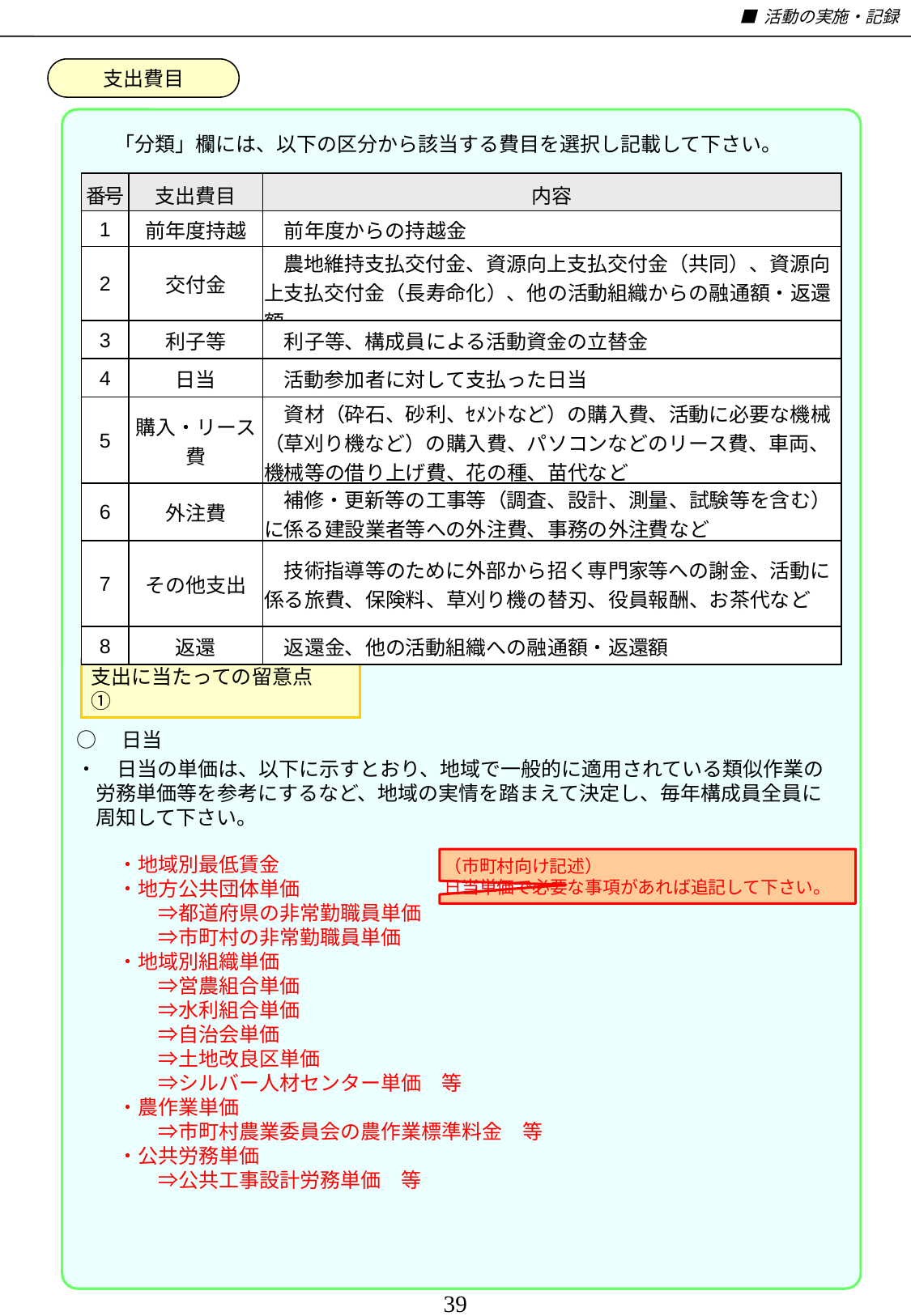

■ 活動の実施・記録

支出費目

「分類」欄には、以下の区分から該当する費目を選択し記載して下さい。
| 番号 | 支出費目 | 内容 |
| --- | --- | --- |
| 1 | 前年度持越 | 前年度からの持越金 |
| 2 | 交付金 | 農地維持支払交付金、資源向上支払交付金（共同）、資源向上支払交付金（長寿命化）、他の活動組織からの融通額・返還額 |
| 3 | 利子等 | 利子等、構成員による活動資金の立替金 |
| 4 | 日当 | 活動参加者に対して支払った日当 |
| 5 | 購入・リース費 | 資材（砕石、砂利、ｾﾒﾝﾄなど）の購入費、活動に必要な機械（草刈り機など）の購入費、パソコンなどのリース費、車両、機械等の借り上げ費、花の種、苗代など |
| 6 | 外注費 | 補修・更新等の工事等（調査、設計、測量、試験等を含む）に係る建設業者等への外注費、事務の外注費など |
| 7 | その他支出 | 技術指導等のために外部から招く専門家等への謝金、活動に係る旅費、保険料、草刈り機の替刃、役員報酬、お茶代など |
| 8 | 返還 | 返還金、他の活動組織への融通額・返還額 |
支出に当たっての留意点　①
R5年度修正

支払に当たっての留意点を①と②（次ページ）に分割。
「○　日当」の内容修正。単価の参考等
○　日当
・　日当の単価は、以下に示すとおり、地域で一般的に適用されている類似作業の労務単価等を参考にするなど、地域の実情を踏まえて決定し、毎年構成員全員に周知して下さい。
　　・地域別最低賃金
　　・地方公共団体単価
　　　　⇒都道府県の非常勤職員単価
　　　　⇒市町村の非常勤職員単価
　　・地域別組織単価
　　　　⇒営農組合単価
　　　　⇒水利組合単価
　　　　⇒自治会単価
　　　　⇒土地改良区単価
　　　　⇒シルバー人材センター単価　等
　　・農作業単価
　　　　⇒市町村農業委員会の農作業標準料金　等
　　・公共労務単価
　　　　⇒公共工事設計労務単価　等
（市町村向け記述）
日当単価で必要な事項があれば追記して下さい。
39